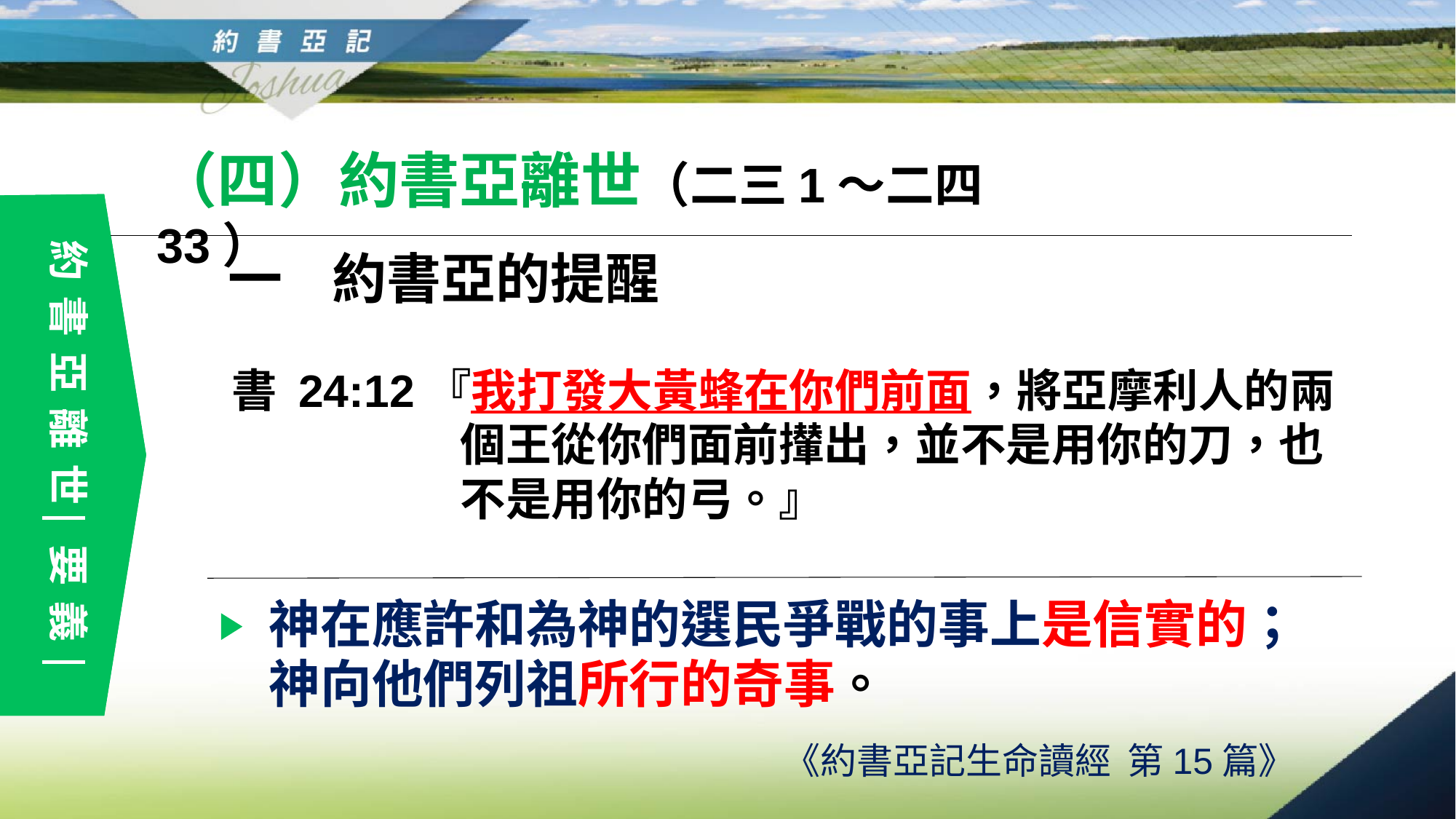

（四）約書亞離世（二三1～二四33）

分配美地　要義
約書亞離世 要義
一    約書亞的提醒
書 24:12『我打發大黃蜂在你們前面，將亞摩利人的兩個王從你們面前攆出，並不是用你的刀，也不是用你的弓。』
神在應許和為神的選民爭戰的事上是信實的；神向他們列祖所行的奇事。

《約書亞記生命讀經  第15篇》